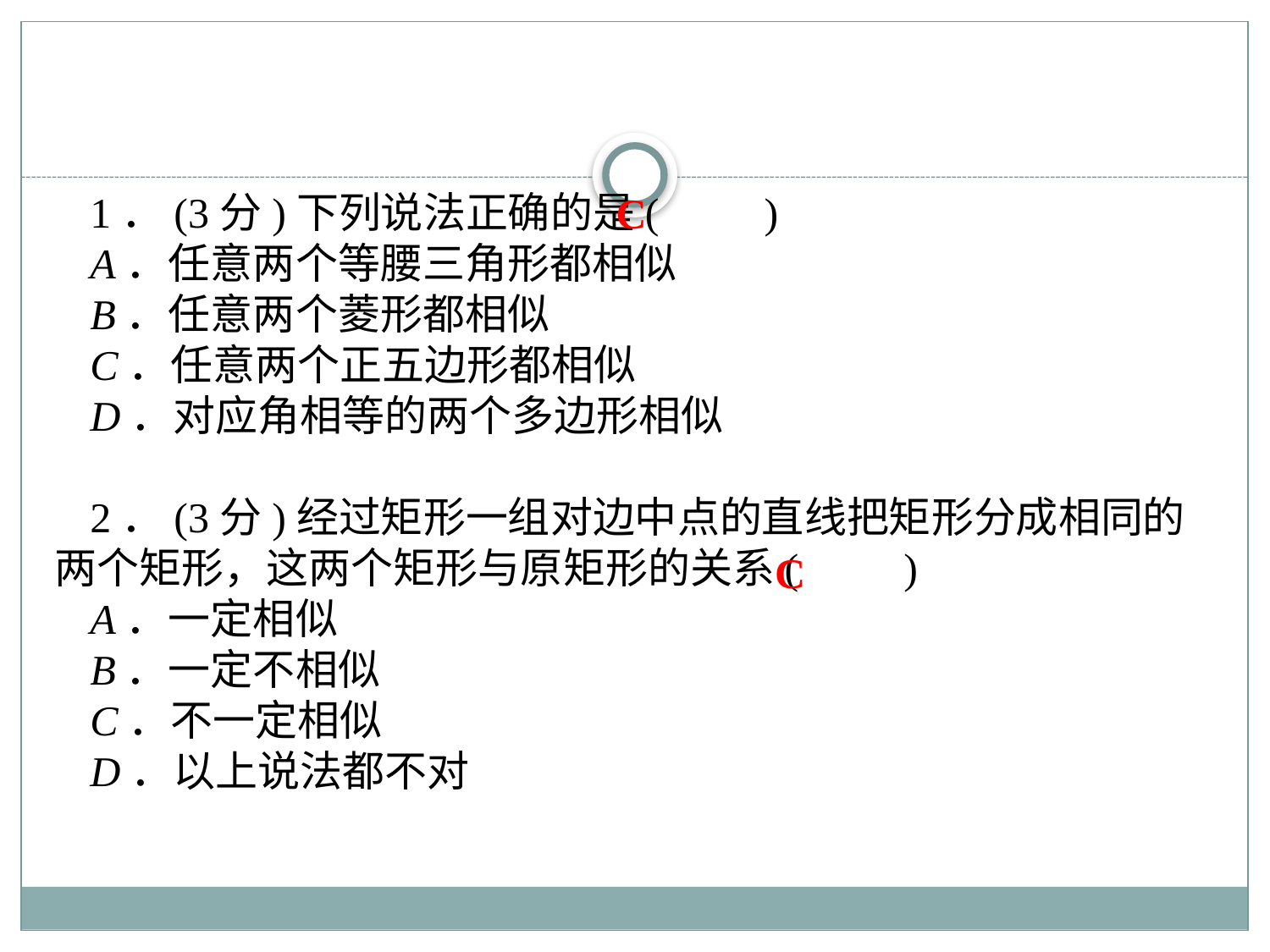

1．(3分)下列说法正确的是(　　)
A．任意两个等腰三角形都相似
B．任意两个菱形都相似
C．任意两个正五边形都相似
D．对应角相等的两个多边形相似

2．(3分)经过矩形一组对边中点的直线把矩形分成相同的两个矩形，这两个矩形与原矩形的关系(　　)
A．一定相似
B．一定不相似
C．不一定相似
D．以上说法都不对
C
C